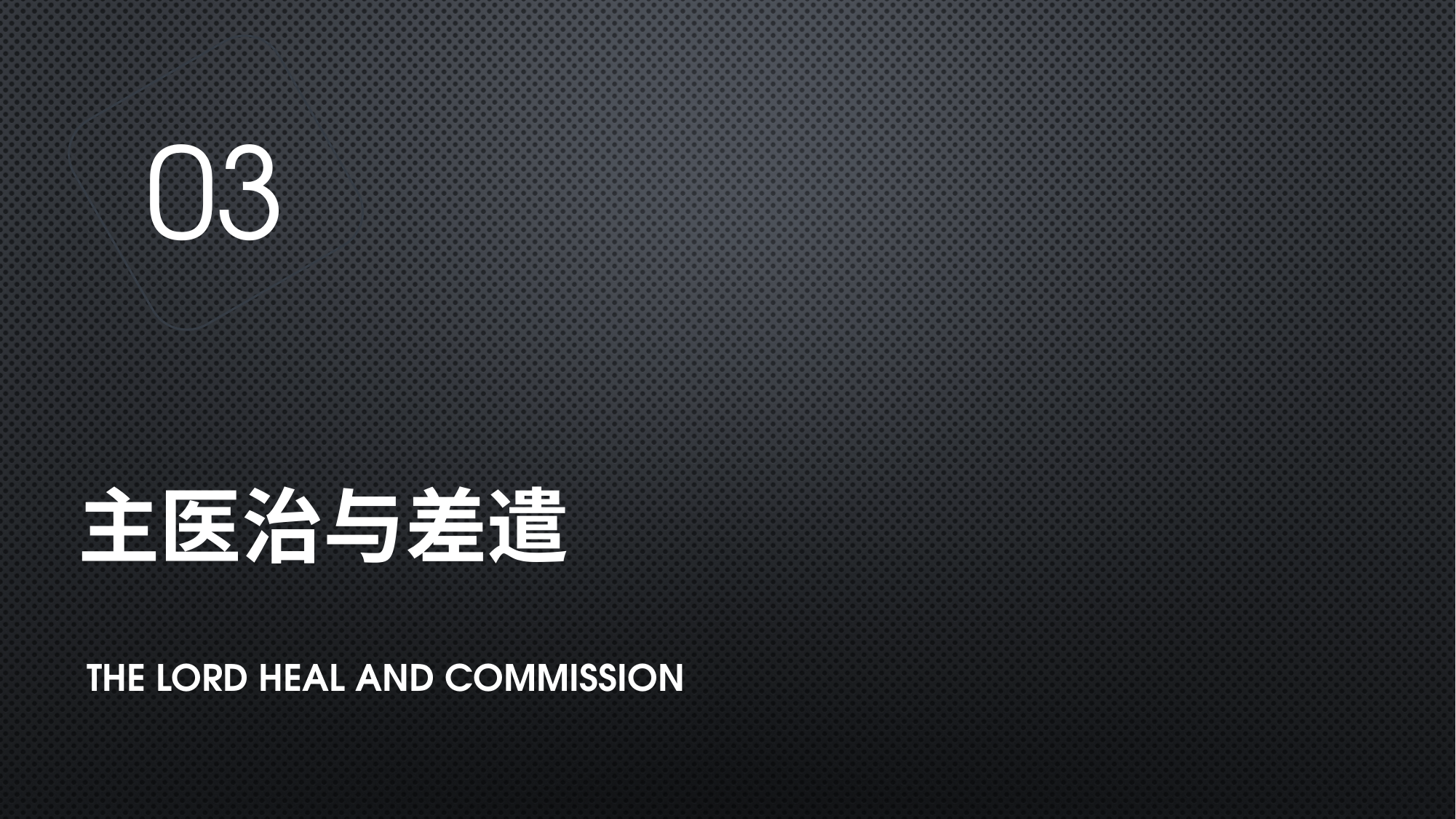

03
# 主医治与差遣
The Lord heal and commission